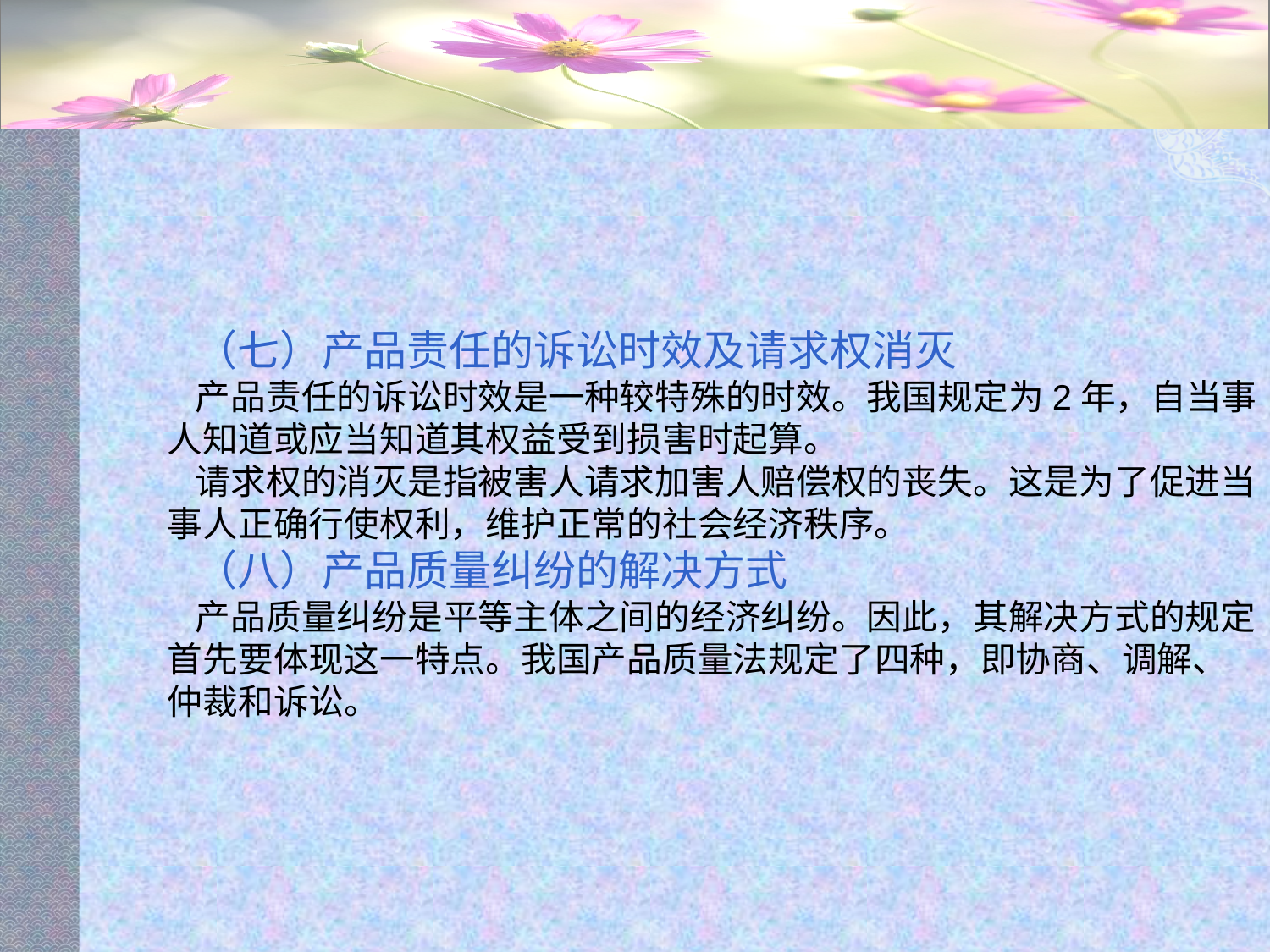

#
（七）产品责任的诉讼时效及请求权消灭
产品责任的诉讼时效是一种较特殊的时效。我国规定为2年，自当事人知道或应当知道其权益受到损害时起算。
请求权的消灭是指被害人请求加害人赔偿权的丧失。这是为了促进当事人正确行使权利，维护正常的社会经济秩序。
（八）产品质量纠纷的解决方式
产品质量纠纷是平等主体之间的经济纠纷。因此，其解决方式的规定首先要体现这一特点。我国产品质量法规定了四种，即协商、调解、仲裁和诉讼。